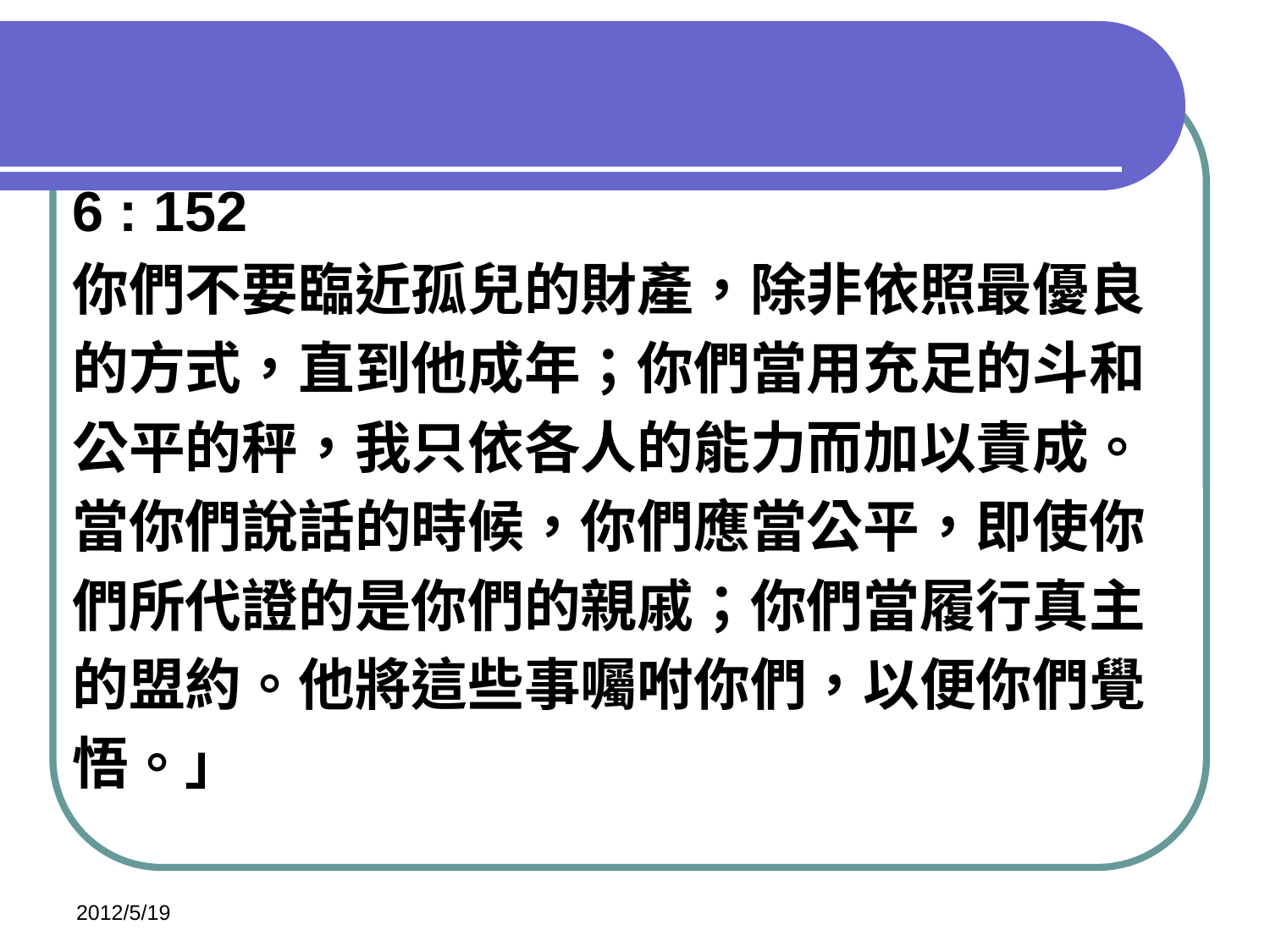

6 : 152
你們不要臨近孤兒的財產，除非依照最優良
的方式，直到他成年；你們當用充足的斗和
公平的秤，我只依各人的能力而加以責成。
當你們說話的時候，你們應當公平，即使你
們所代證的是你們的親戚；你們當履行真主
的盟約。他將這些事囑咐你們，以便你們覺
悟。」
2012/5/19